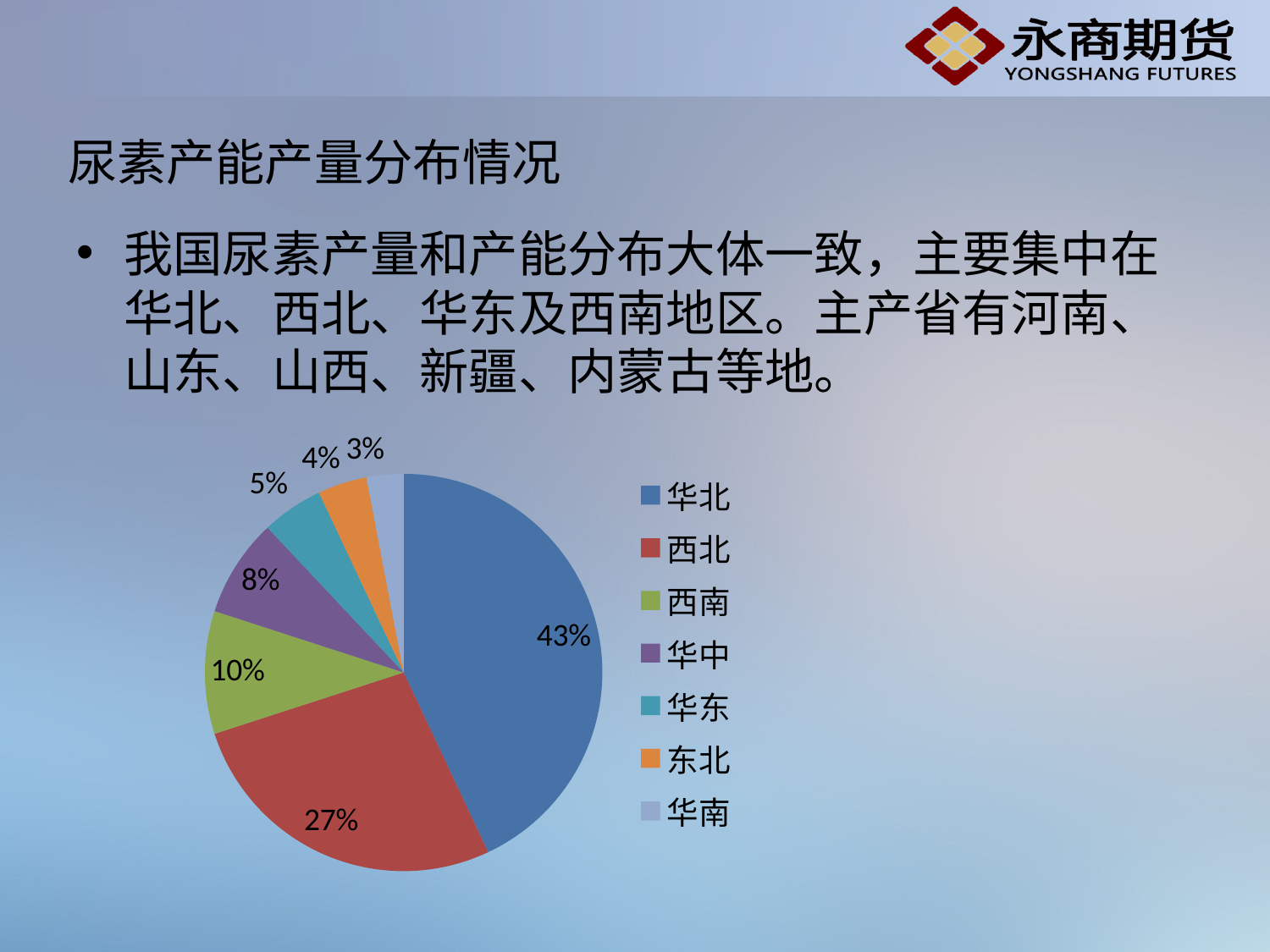

# 尿素产能产量分布情况
我国尿素产量和产能分布大体一致，主要集中在华北、西北、华东及西南地区。主产省有河南、山东、山西、新疆、内蒙古等地。

### Chart

| Category | 列2 |
|---|---|
| 华北 | 0.43000000000000005 |
| 西北 | 0.27 |
| 西南 | 0.1 |
| 华中 | 0.08000000000000002 |
| 华东 | 0.05 |
| 东北 | 0.04000000000000001 |
| 华南 | 0.030000000000000002 |